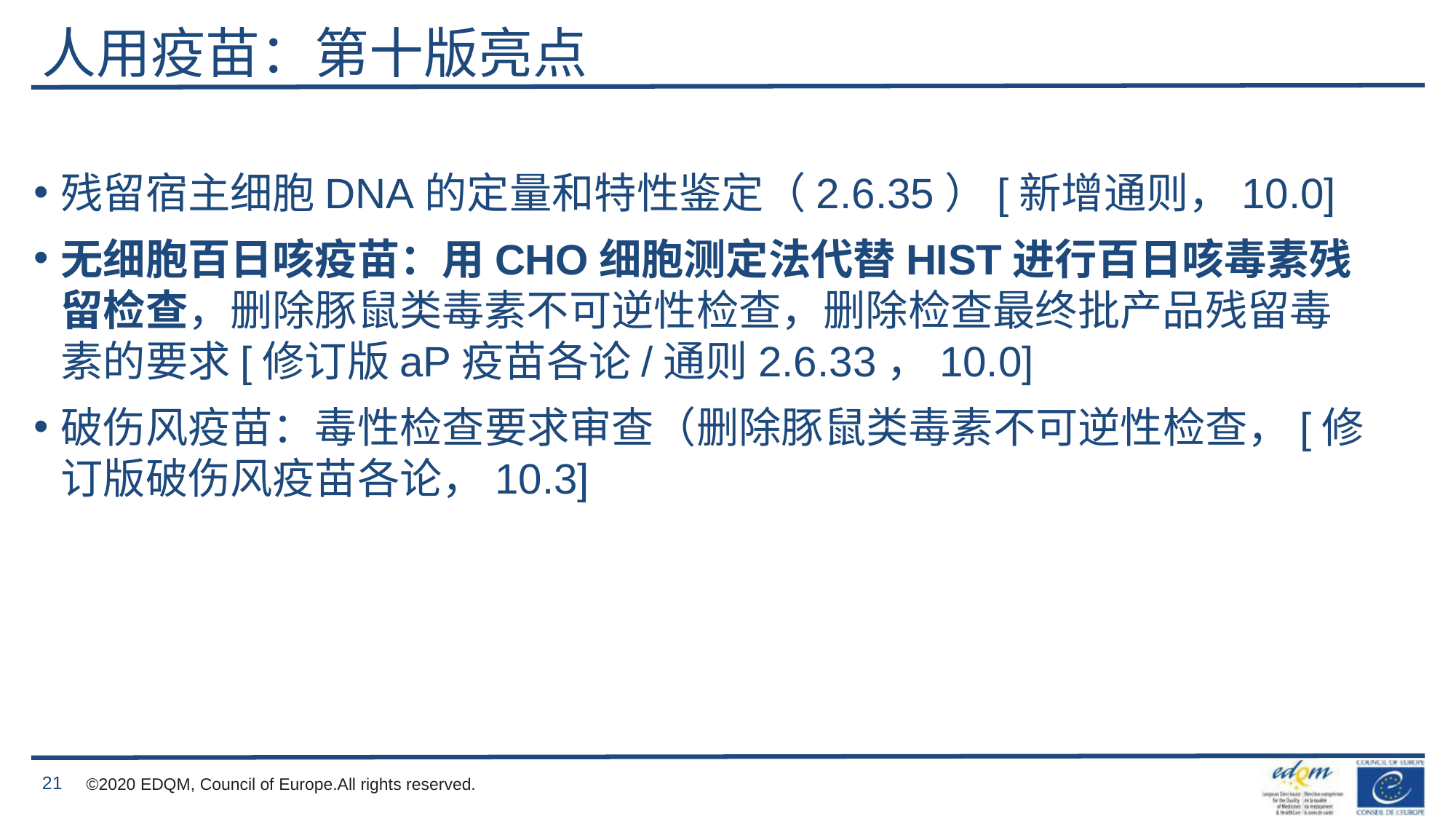

# 人用疫苗：第十版亮点
残留宿主细胞DNA的定量和特性鉴定（2.6.35）[新增通则，10.0]
无细胞百日咳疫苗：用CHO细胞测定法代替HIST进行百日咳毒素残留检查，删除豚鼠类毒素不可逆性检查，删除检查最终批产品残留毒素的要求[修订版aP疫苗各论/通则2.6.33，10.0]
破伤风疫苗：毒性检查要求审查（删除豚鼠类毒素不可逆性检查，[修订版破伤风疫苗各论，10.3]
21
©2020 EDQM, Council of Europe.All rights reserved.